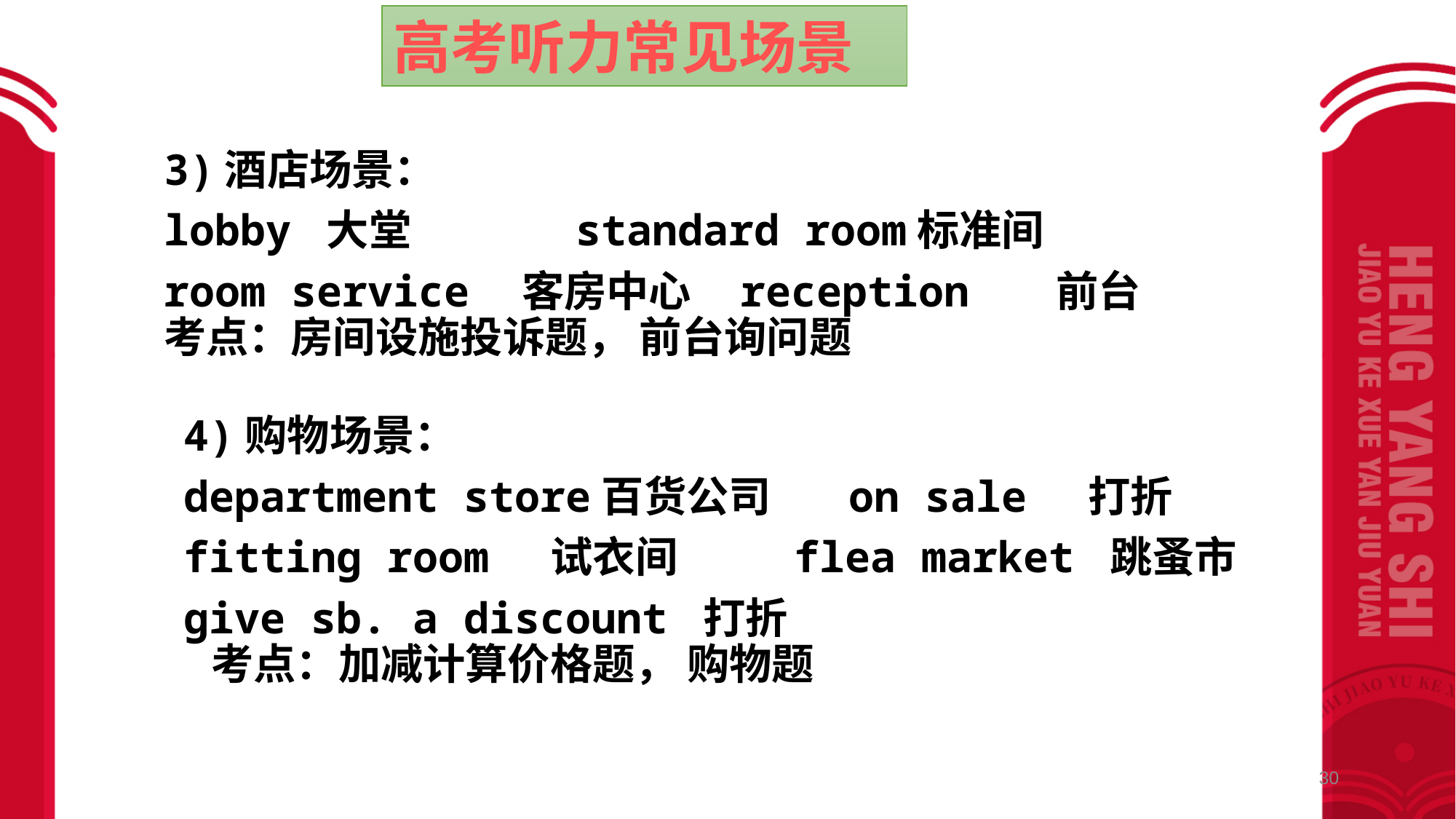

高考听力常见场景
3)酒店场景：
lobby 大堂                standard room标准间
room service　客房中心    reception   前台
考点：房间设施投诉题， 前台询问题

4)购物场景：
department store百货公司       on sale  打折
fitting room  试衣间           flea market 跳蚤市
give sb. a discount 打折
考点：加减计算价格题， 购物题
30